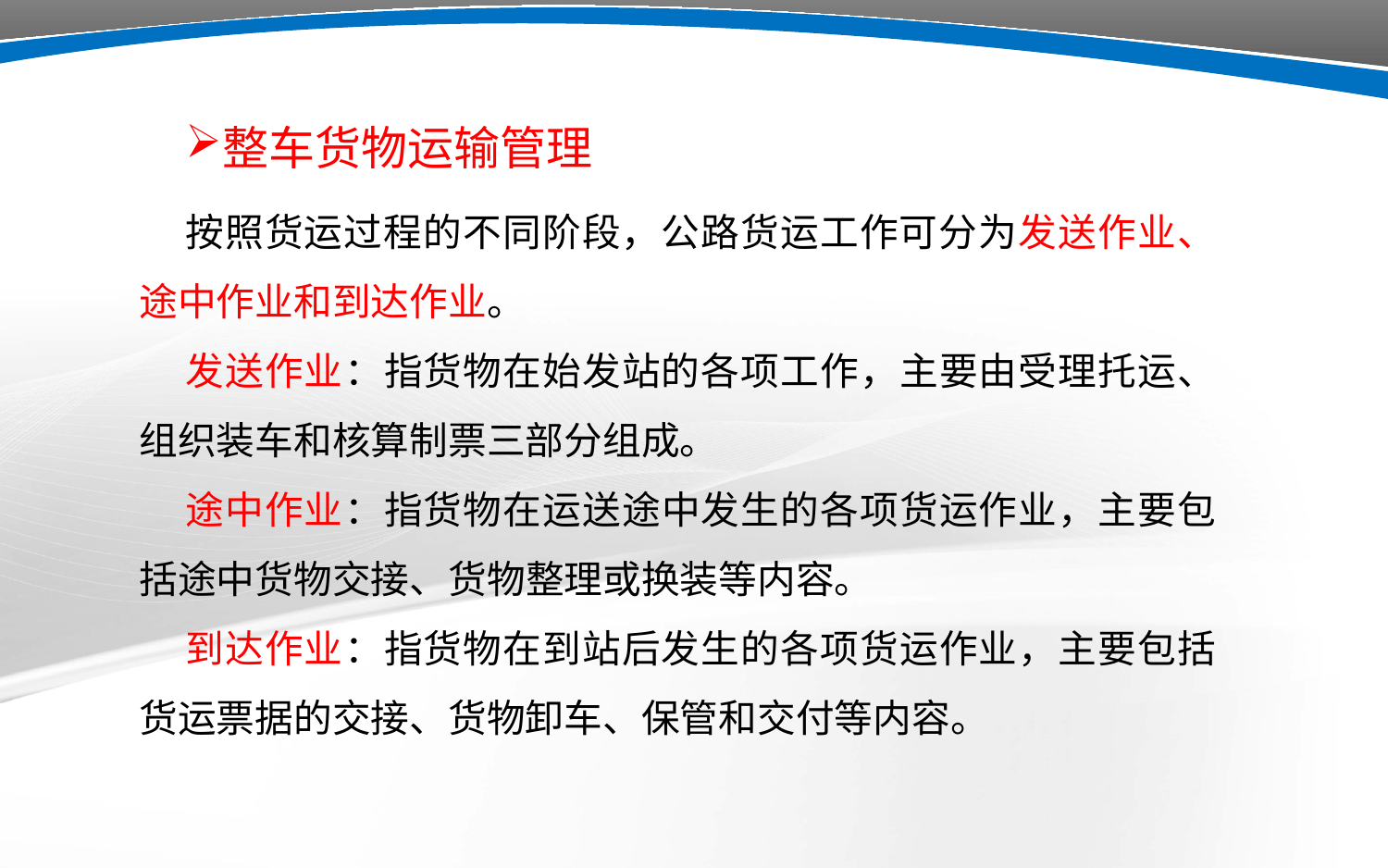

整车货物运输管理
按照货运过程的不同阶段，公路货运工作可分为发送作业、途中作业和到达作业。
发送作业：指货物在始发站的各项工作，主要由受理托运、组织装车和核算制票三部分组成。
途中作业：指货物在运送途中发生的各项货运作业，主要包括途中货物交接、货物整理或换装等内容。
到达作业：指货物在到站后发生的各项货运作业，主要包括货运票据的交接、货物卸车、保管和交付等内容。